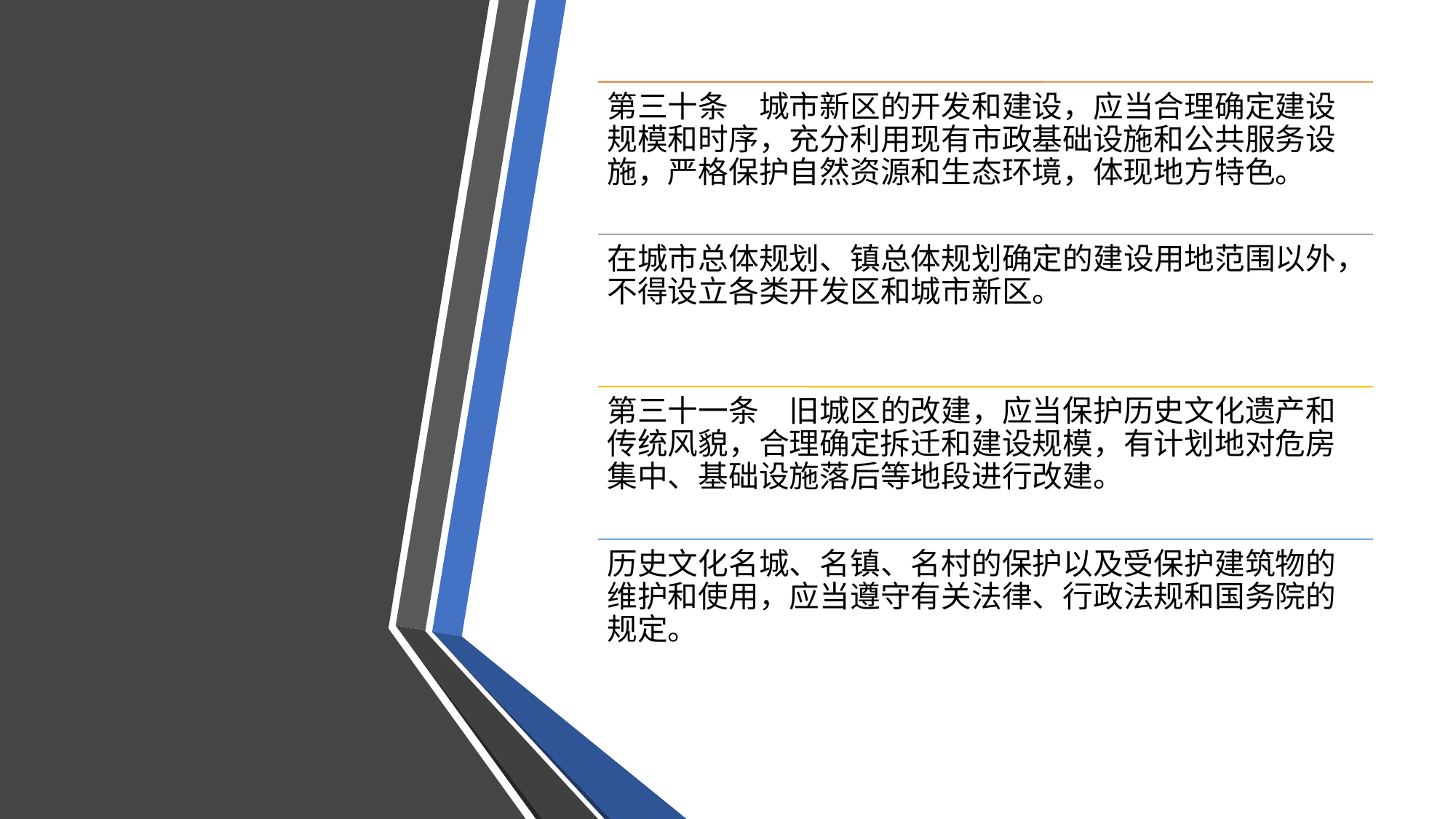

#
第三十条　城市新区的开发和建设，应当合理确定建设规模和时序，充分利用现有市政基础设施和公共服务设施，严格保护自然资源和生态环境，体现地方特色。
在城市总体规划、镇总体规划确定的建设用地范围以外，不得设立各类开发区和城市新区。
第三十一条　旧城区的改建，应当保护历史文化遗产和传统风貌，合理确定拆迁和建设规模，有计划地对危房集中、基础设施落后等地段进行改建。
历史文化名城、名镇、名村的保护以及受保护建筑物的维护和使用，应当遵守有关法律、行政法规和国务院的规定。